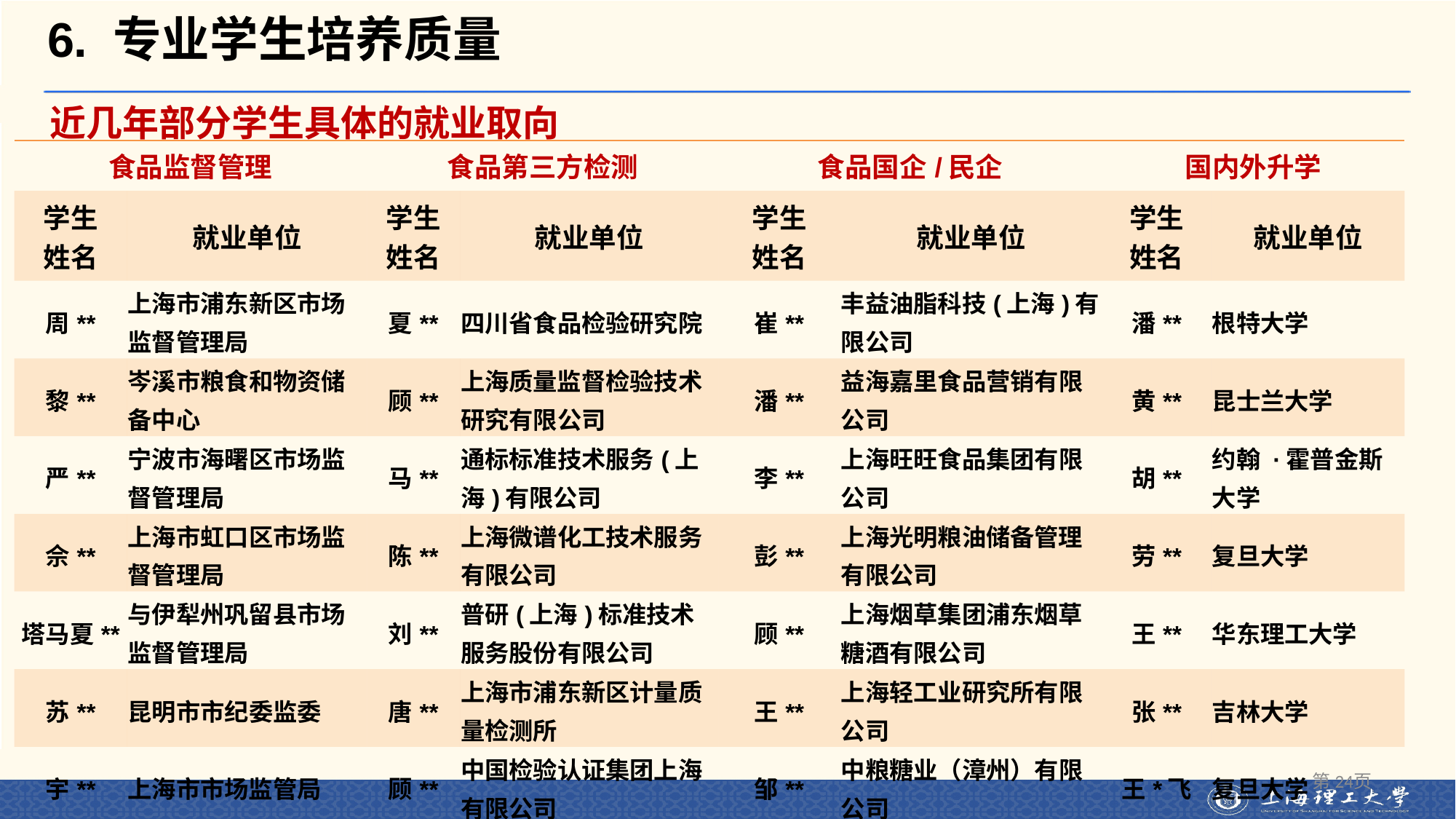

# 6. 专业学生培养质量
近几年部分学生具体的就业取向
| 食品监督管理 |  | 食品第三方检测 |  | 食品国企/民企 |  | 国内外升学 |  |
| --- | --- | --- | --- | --- | --- | --- | --- |
| 学生 姓名 | 就业单位 | 学生姓名 | 就业单位 | 学生 姓名 | 就业单位 | 学生 姓名 | 就业单位 |
| 周\*\* | 上海市浦东新区市场监督管理局 | 夏\*\* | 四川省食品检验研究院 | 崔\*\* | 丰益油脂科技(上海)有限公司 | 潘\*\* | 根特大学 |
| 黎\*\* | 岑溪市粮食和物资储备中心 | 顾\*\* | 上海质量监督检验技术研究有限公司 | 潘\*\* | 益海嘉里食品营销有限公司 | 黄\*\* | 昆士兰大学 |
| 严\*\* | 宁波市海曙区市场监督管理局 | 马\*\* | 通标标准技术服务(上海)有限公司 | 李\*\* | 上海旺旺食品集团有限公司 | 胡\*\* | 约翰 ·霍普金斯大学 |
| 佘\*\* | 上海市虹口区市场监督管理局 | 陈\*\* | 上海微谱化工技术服务有限公司 | 彭\*\* | 上海光明粮油储备管理有限公司 | 劳\*\* | 复旦大学 |
| 塔马夏\*\* | 与伊犁州巩留县市场监督管理局 | 刘\*\* | 普研(上海)标准技术服务股份有限公司 | 顾\*\* | 上海烟草集团浦东烟草糖酒有限公司 | 王\*\* | 华东理工大学 |
| 苏\*\* | 昆明市市纪委监委 | 唐\*\* | 上海市浦东新区计量质量检测所 | 王\*\* | 上海轻工业研究所有限公司 | 张\*\* | 吉林大学 |
| 宇\*\* | 上海市市场监管局 | 顾\*\* | 中国检验认证集团上海有限公司 | 邹\*\* | 中粮糖业（漳州）有限公司 | 王\*飞 | 复旦大学 |
| 张\*\* | 铜仁市场监督管理局 | 仲\*\* | 中检集团理化检测有限公司 | 何\*\* | 五粮液集团 | 韦\*霞 | 上海理工大学 |
第24页